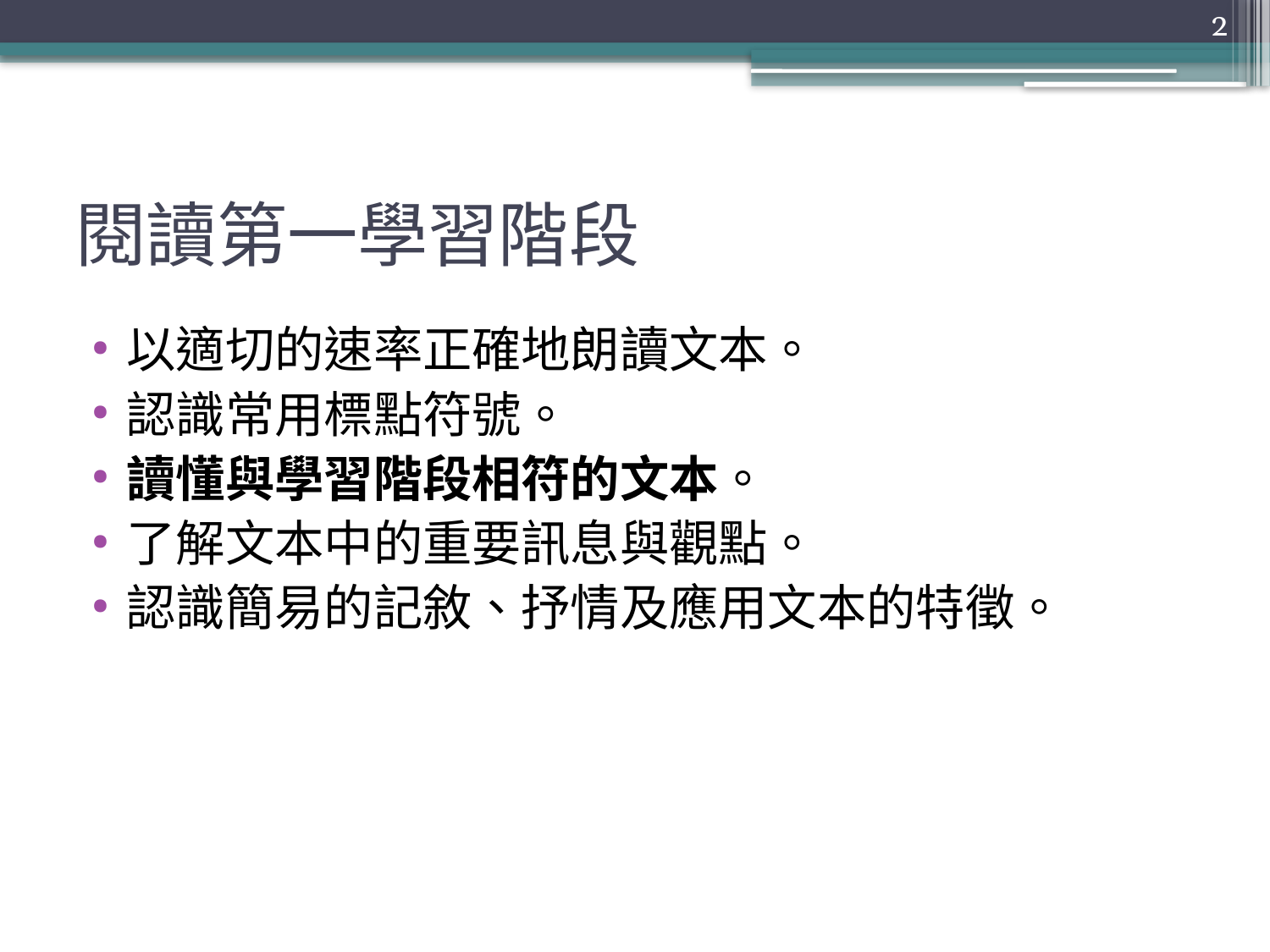

2

# 閱讀第一學習階段
以適切的速率正確地朗讀文本。
認識常用標點符號。
讀懂與學習階段相符的文本。
了解文本中的重要訊息與觀點。
認識簡易的記敘、抒情及應用文本的特徵。